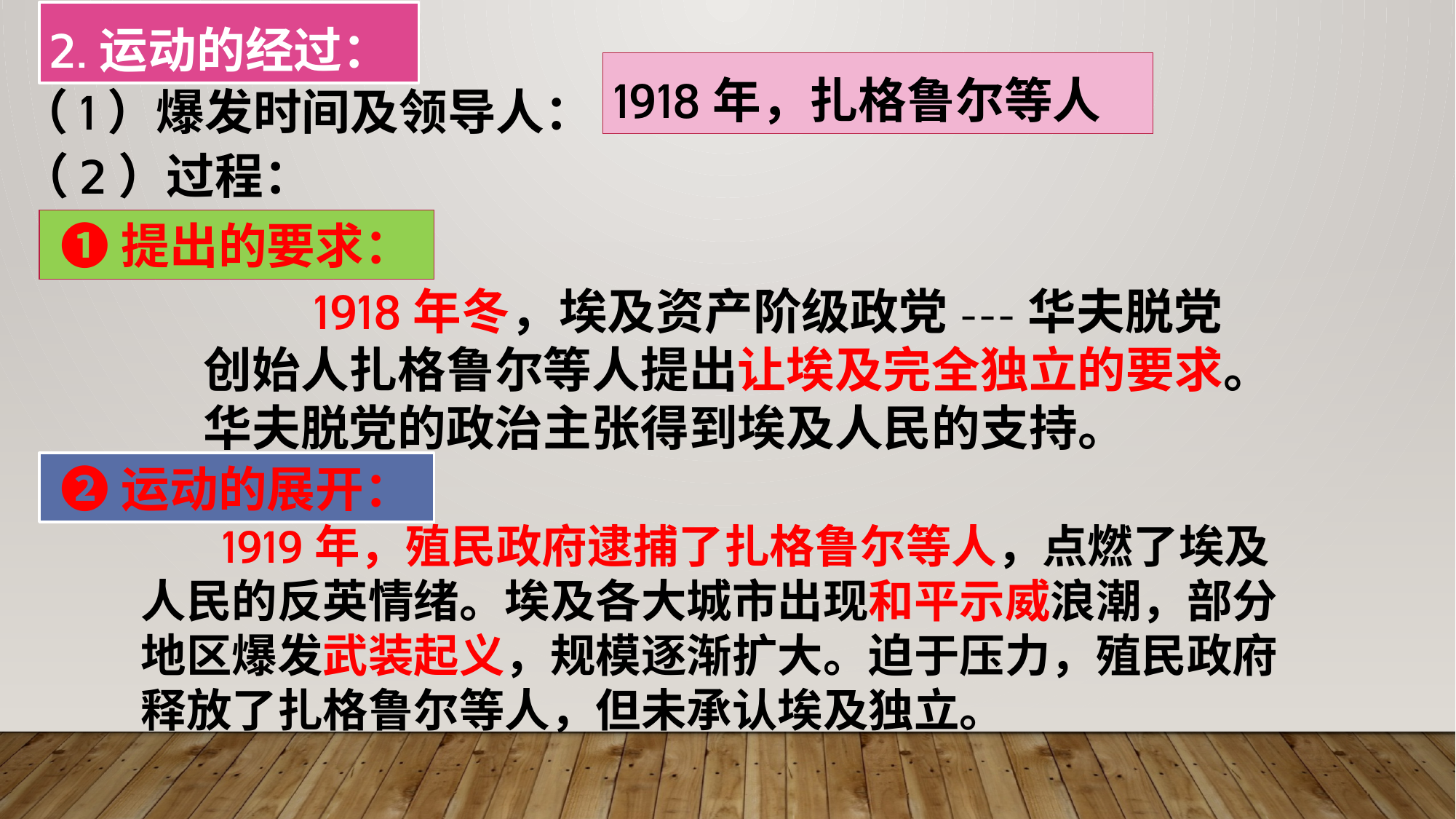

2.运动的经过：
1918年，扎格鲁尔等人
（1）爆发时间及领导人：
（2）过程：
 ❶提出的要求：
       1918年冬，埃及资产阶级政党---华夫脱党创始人扎格鲁尔等人提出让埃及完全独立的要求。华夫脱党的政治主张得到埃及人民的支持。
 ❷运动的展开：
      1919年，殖民政府逮捕了扎格鲁尔等人，点燃了埃及人民的反英情绪。埃及各大城市出现和平示威浪潮，部分地区爆发武装起义，规模逐渐扩大。迫于压力，殖民政府释放了扎格鲁尔等人，但未承认埃及独立。